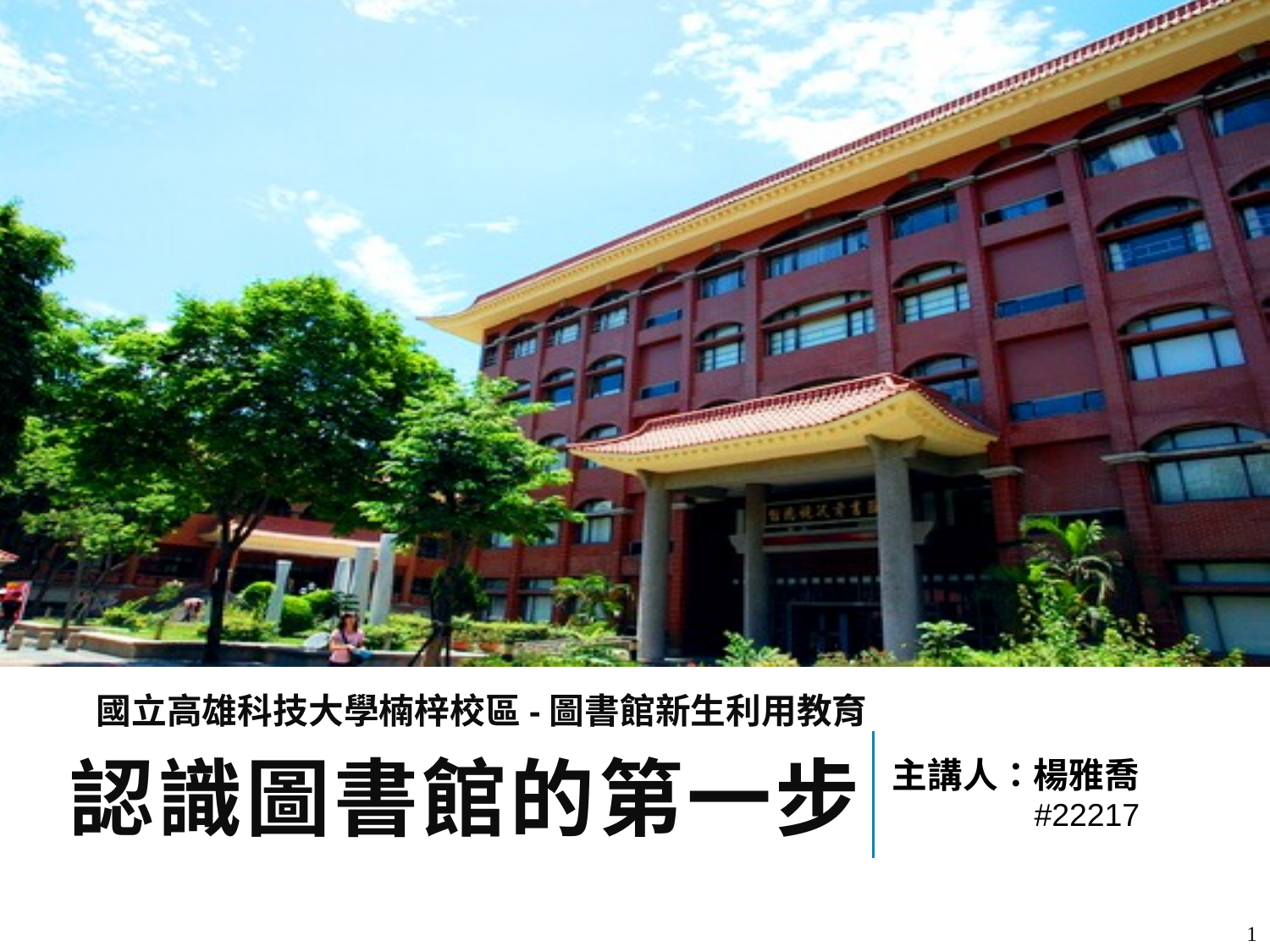

國立高雄科技大學楠梓校區-圖書館新生利用教育
# 認識圖書館的第一步
主講人：楊雅喬
                #22217
更新日期：104.9.9
1